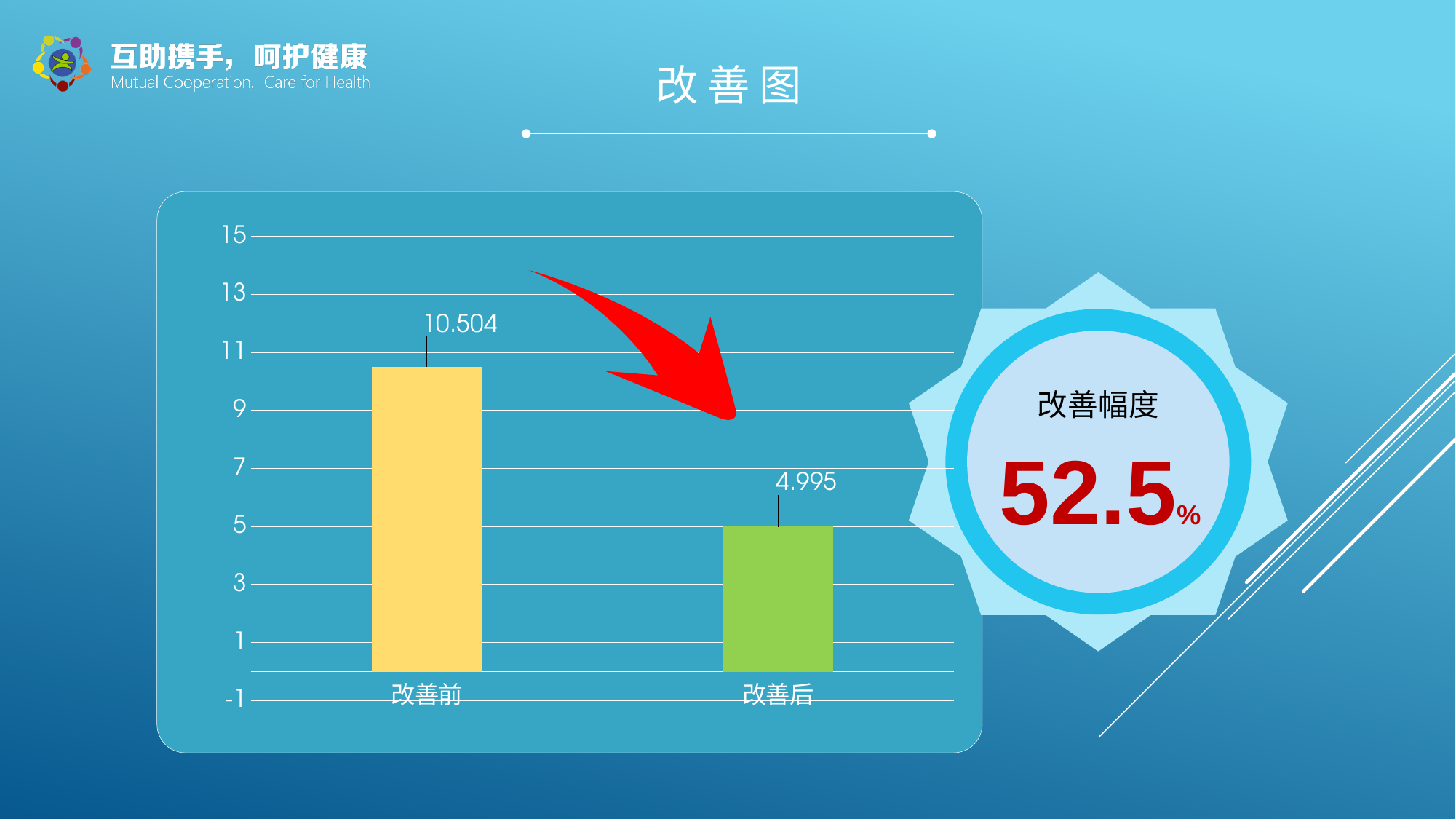

改 善 图

### Chart

| Category | 系列 1 |
|---|---|
| 改善前 | 10.504 |
| 改善后 | 4.995 |

改善幅度
52.5%

.